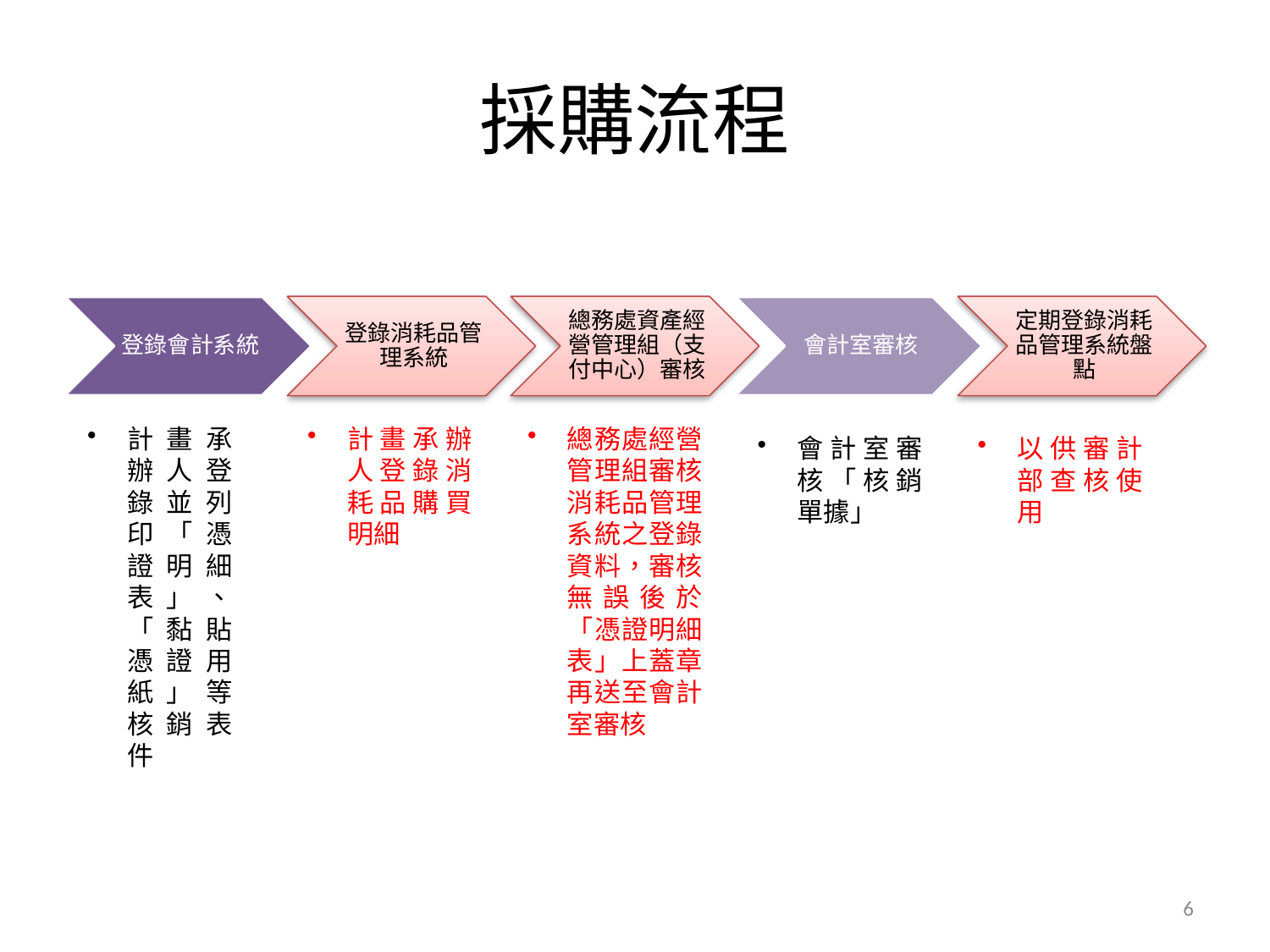

# 採購流程
登錄會計系統
登錄消耗品管理系統
總務處資產經營管理組（支付中心）審核
會計室審核
定期登錄消耗品管理系統盤點
計畫承辦人登錄並列印「憑證明細表」、「黏貼憑證用紙」等核銷表件
計畫承辦人登錄消耗品購買明細
總務處經營管理組審核消耗品管理系統之登錄資料，審核無誤後於「憑證明細表」上蓋章再送至會計室審核
會計室審核「核銷單據」
以供審計部查核使用
6